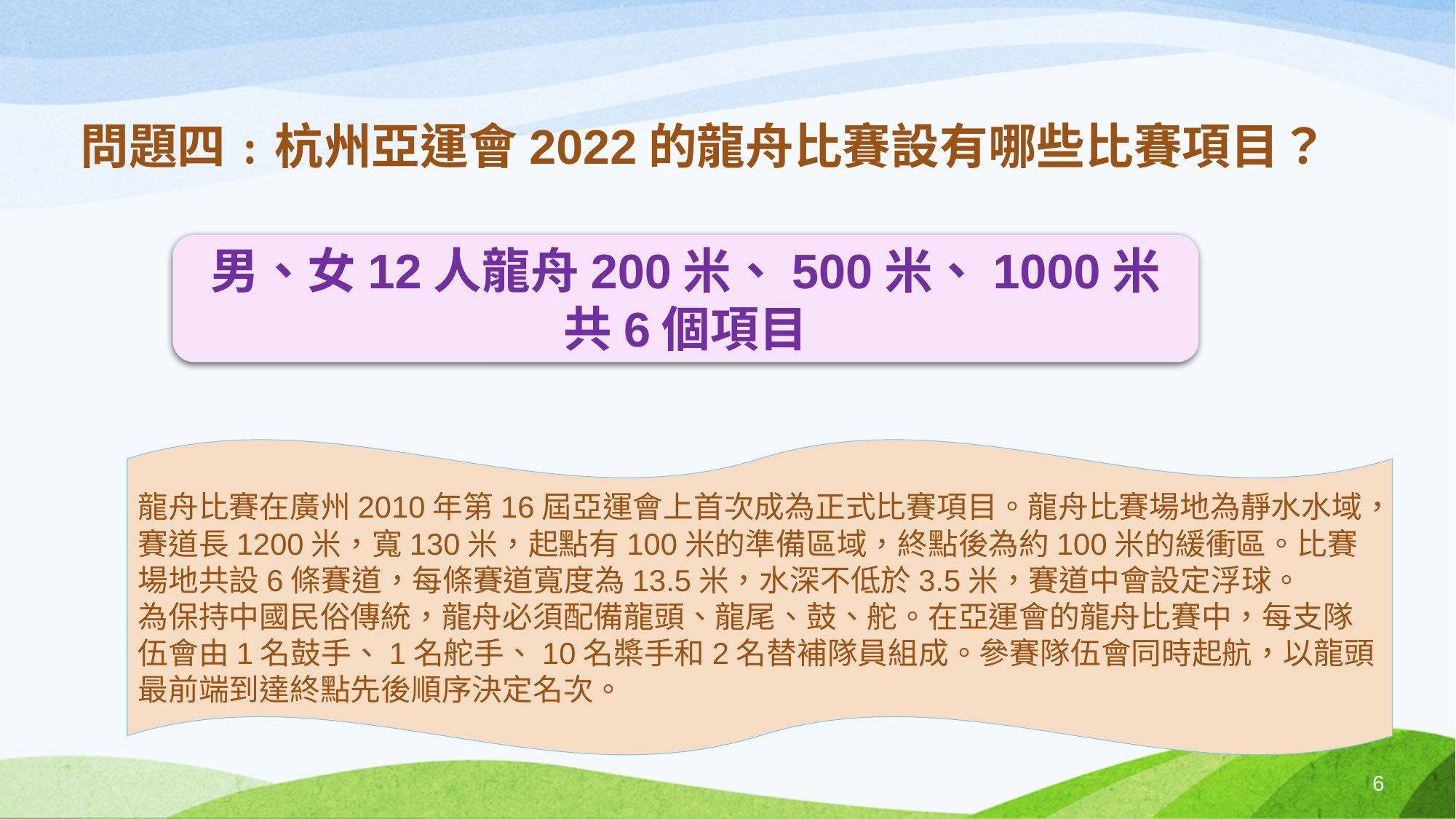

問題四﹕杭州亞運會2022的龍舟比賽設有哪些比賽項目？
男、女12人龍舟200米、500米、1000米
共6個項目
龍舟比賽在廣州2010年第16屆亞運會上首次成為正式比賽項目。龍舟比賽場地為靜水水域，賽道長1200米，寬130米，起點有100米的準備區域，終點後為約100米的緩衝區。比賽場地共設6條賽道，每條賽道寬度為13.5米，水深不低於3.5米，賽道中會設定浮球。
為保持中國民俗傳統，龍舟必須配備龍頭、龍尾、鼓、舵。在亞運會的龍舟比賽中，每支隊伍會由1名鼓手、1名舵手、10名槳手和2名替補隊員組成。參賽隊伍會同時起航，以龍頭最前端到達終點先後順序決定名次。
6